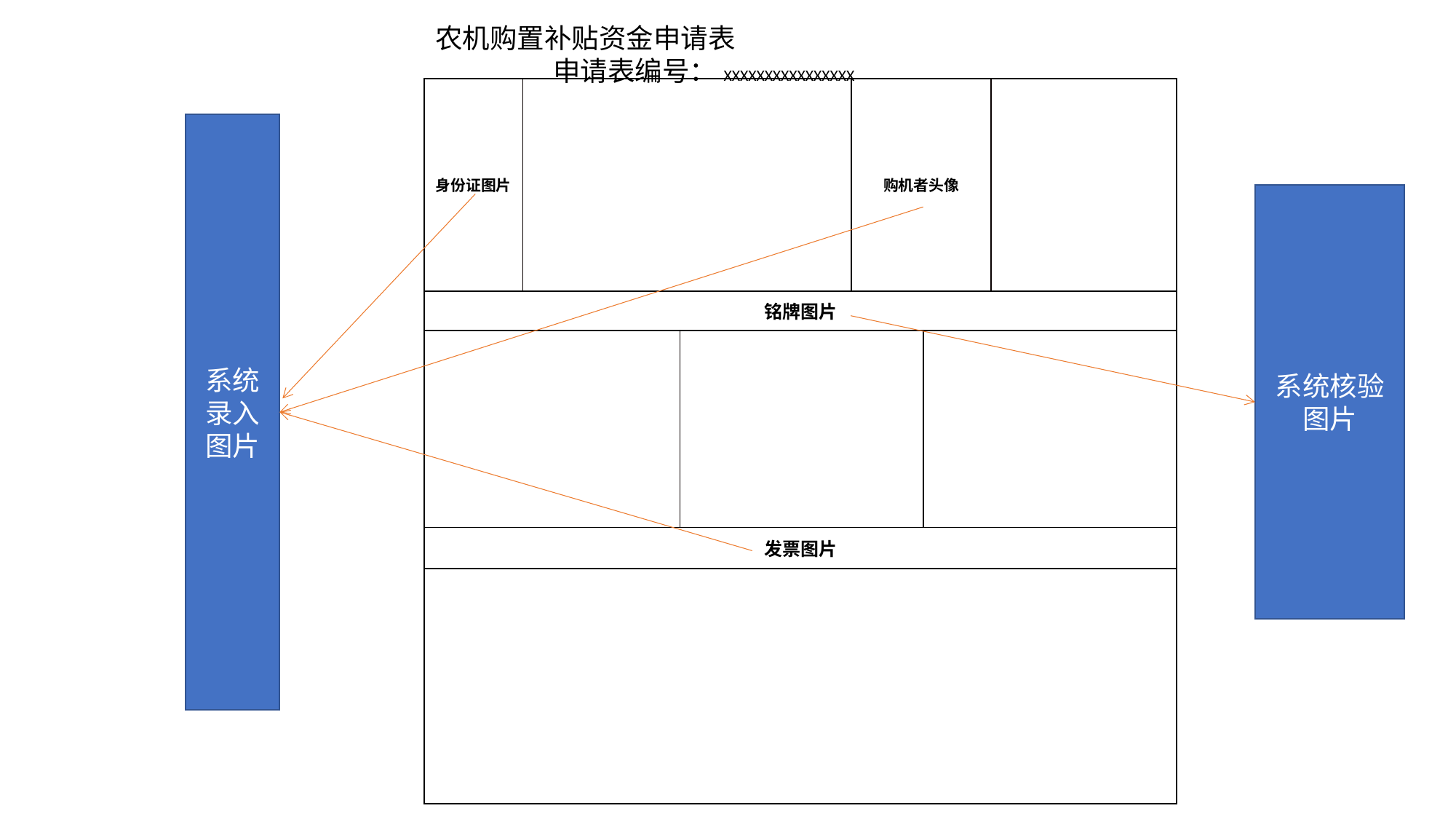

农机购置补贴资金申请表申请表编号：XXXXXXXXXXXXXXXX
| 身份证图片 |  |  | 购机者头像 |  |  |
| --- | --- | --- | --- | --- | --- |
| 铭牌图片 |  |  |  |  |  |
|  |  |  |  |  |  |
| 发票图片 |  |  |  |  |  |
|  |  |  |  |  |  |
系统录入图片
系统核验图片